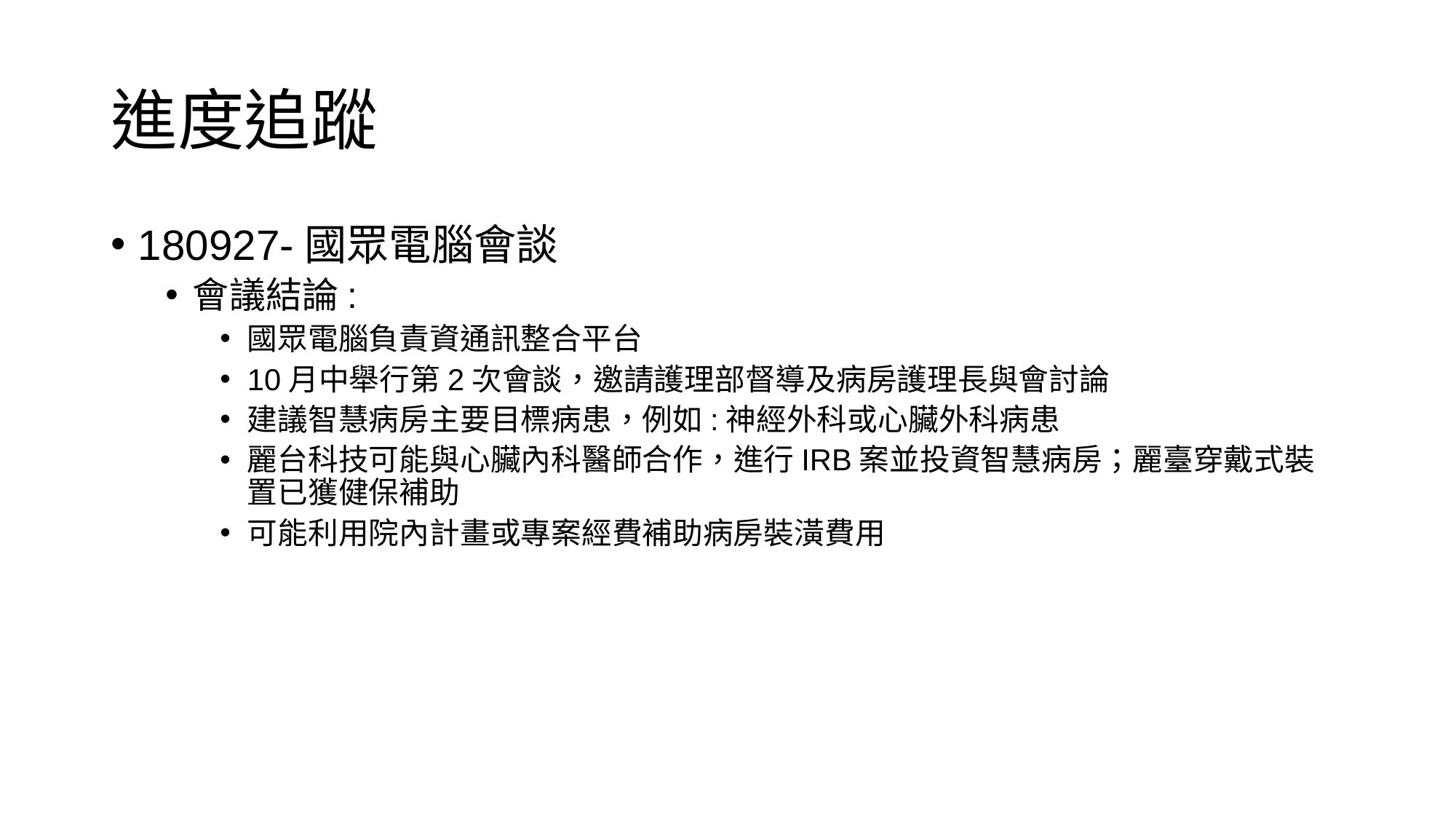

# 進度追蹤
180927-國眾電腦會談
會議結論:
國眾電腦負責資通訊整合平台
10月中舉行第2次會談，邀請護理部督導及病房護理長與會討論
建議智慧病房主要目標病患，例如:神經外科或心臟外科病患
麗台科技可能與心臟內科醫師合作，進行IRB案並投資智慧病房；麗臺穿戴式裝置已獲健保補助
可能利用院內計畫或專案經費補助病房裝潢費用